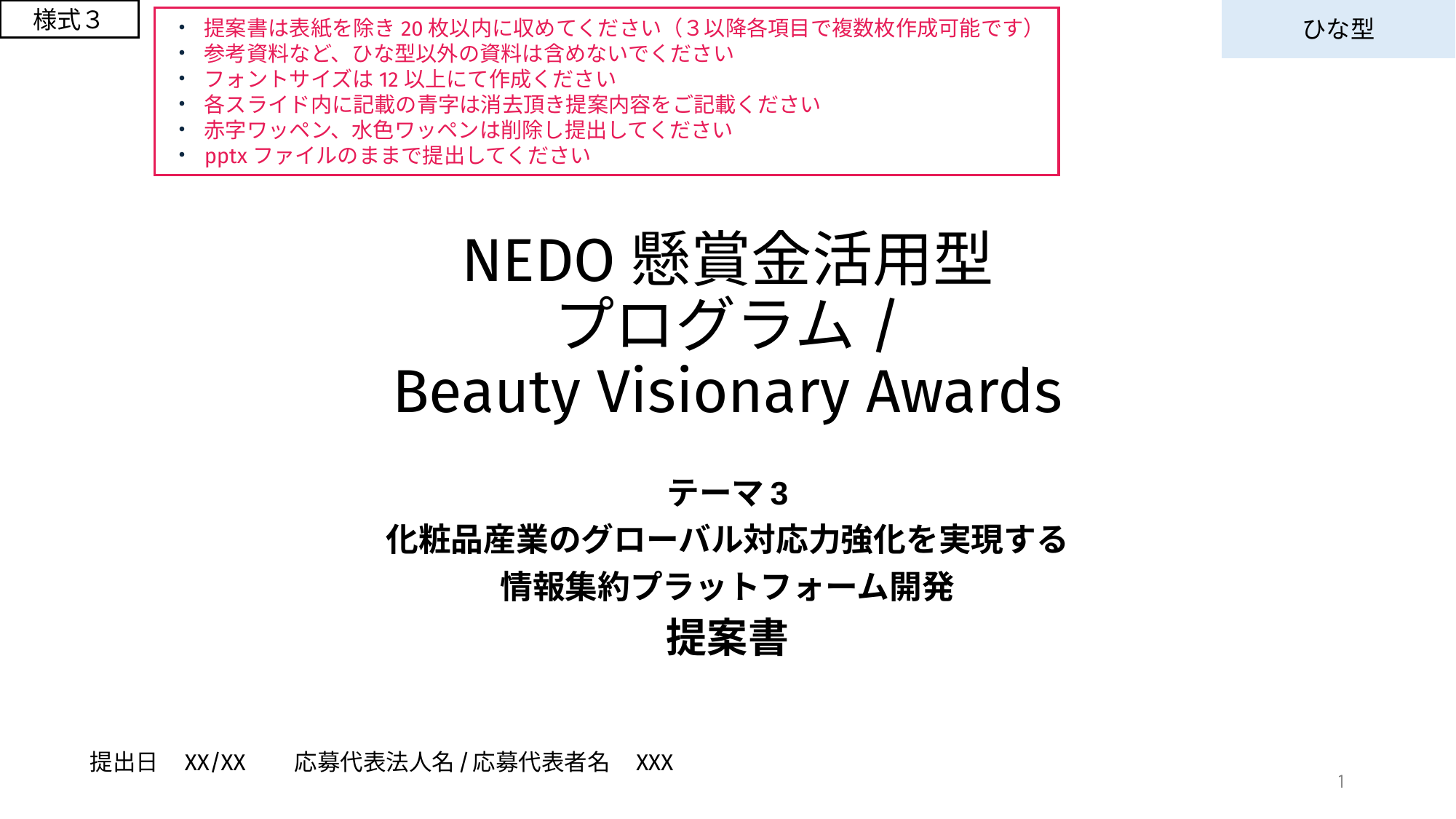

様式３
ひな型
提案書は表紙を除き20枚以内に収めてください（３以降各項目で複数枚作成可能です）
参考資料など、ひな型以外の資料は含めないでください
フォントサイズは12以上にて作成ください
各スライド内に記載の青字は消去頂き提案内容をご記載ください
赤字ワッペン、水色ワッペンは削除し提出してください
pptxファイルのままで提出してください
# NEDO懸賞金活用型 プログラム/ Beauty Visionary Awards
テーマ3
化粧品産業のグローバル対応力強化を実現する
情報集約プラットフォーム開発
提案書
提出日　XX/XX　　応募代表法人名/応募代表者名　XXX